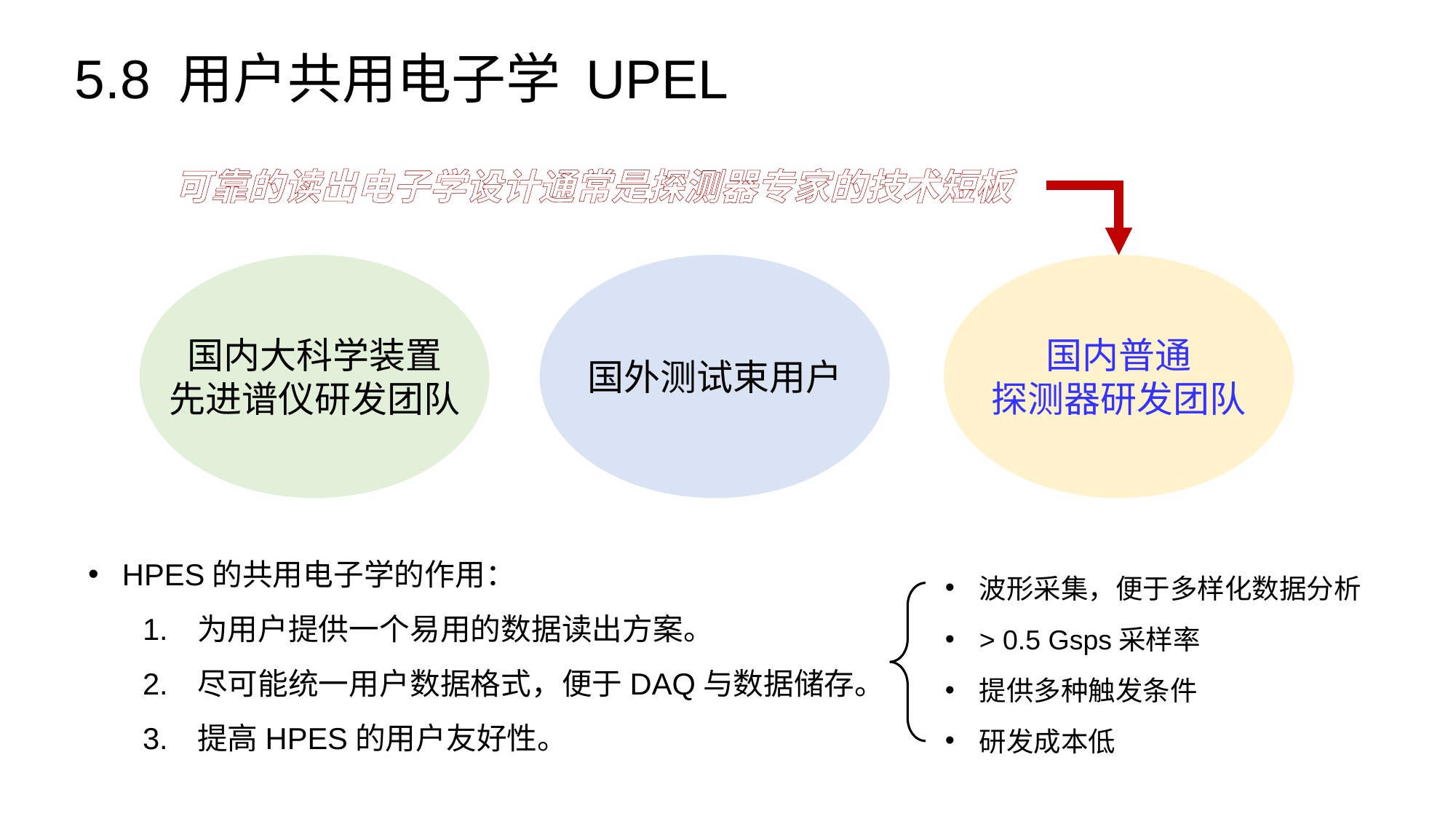

# 5.8 用户共用电子学 UPEL
可靠的读出电子学设计通常是探测器专家的技术短板

国内大科学装置
先进谱仪研发团队
国内普通
探测器研发团队
国外测试束用户
HPES的共用电子学的作用：
为用户提供一个易用的数据读出方案。
尽可能统一用户数据格式，便于DAQ与数据储存。
提高HPES的用户友好性。
波形采集，便于多样化数据分析
> 0.5 Gsps采样率
提供多种触发条件
研发成本低